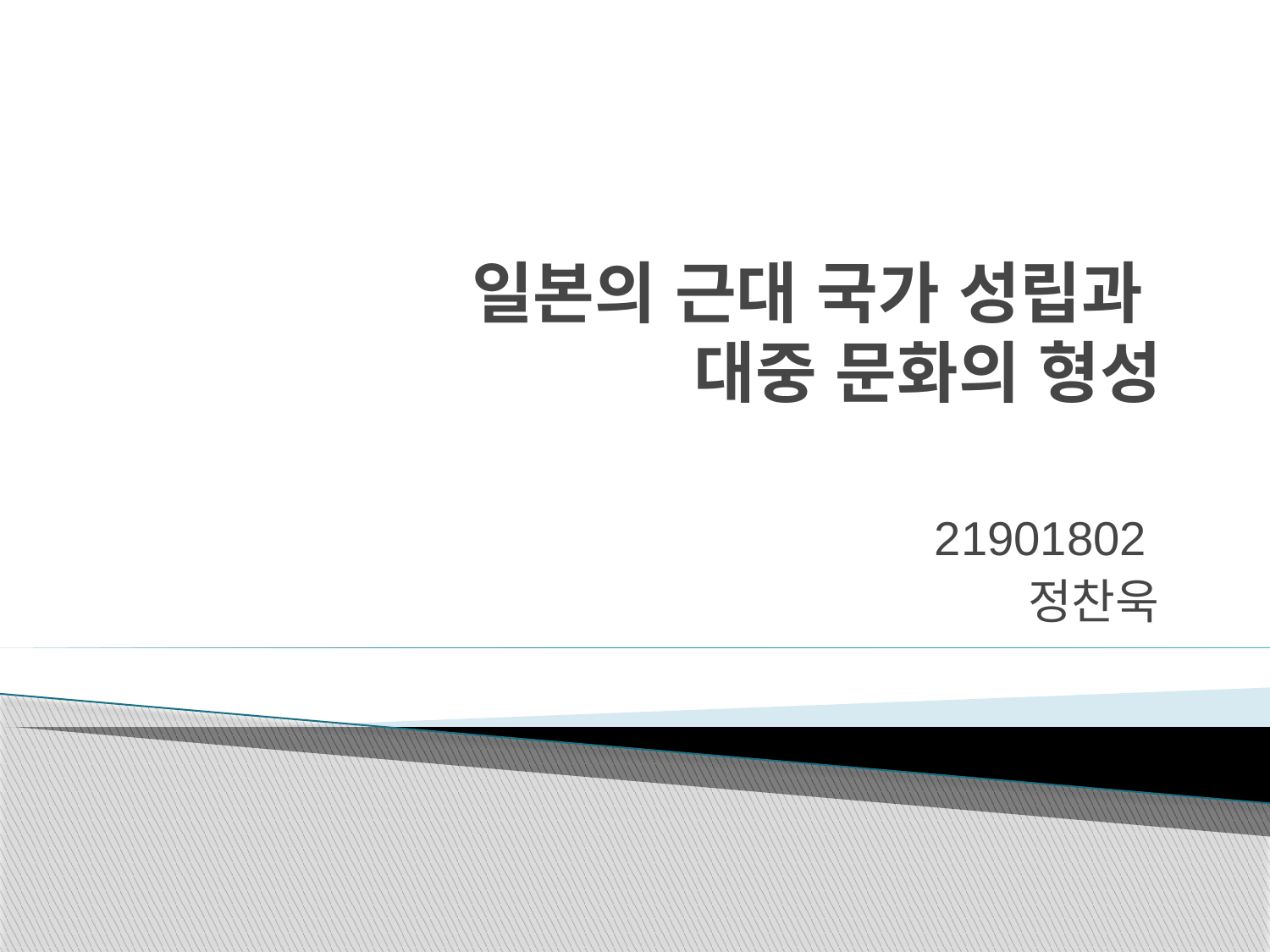

# 일본의 근대 국가 성립과 대중 문화의 형성
21901802
정찬욱